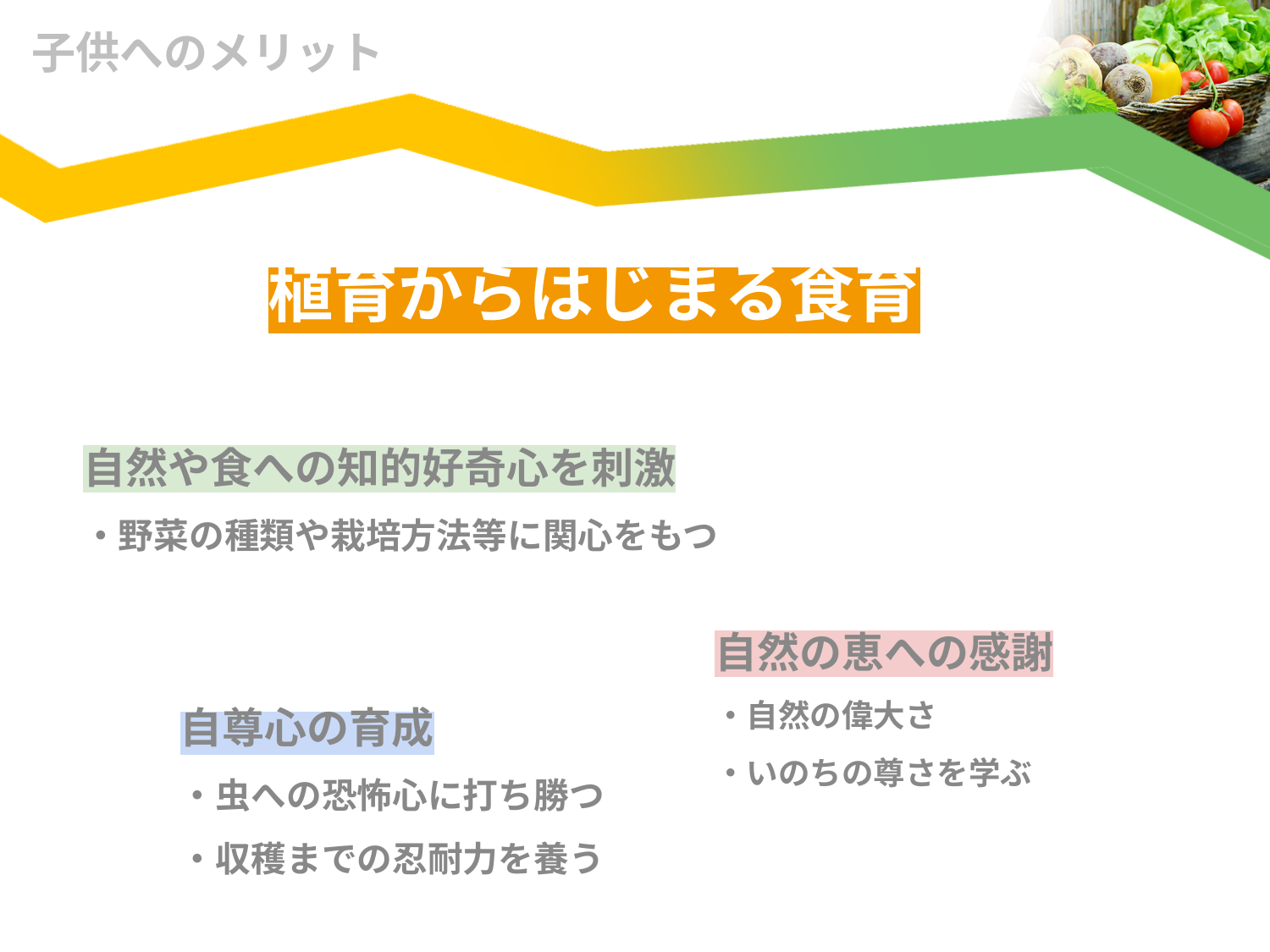

子供へのメリット
植育からはじまる食育
自然や食への知的好奇心を刺激
・野菜の種類や栽培方法等に関心をもつ
自然の恵への感謝
・自然の偉大さ
・いのちの尊さを学ぶ
自尊心の育成
・虫への恐怖心に打ち勝つ
・収穫までの忍耐力を養う